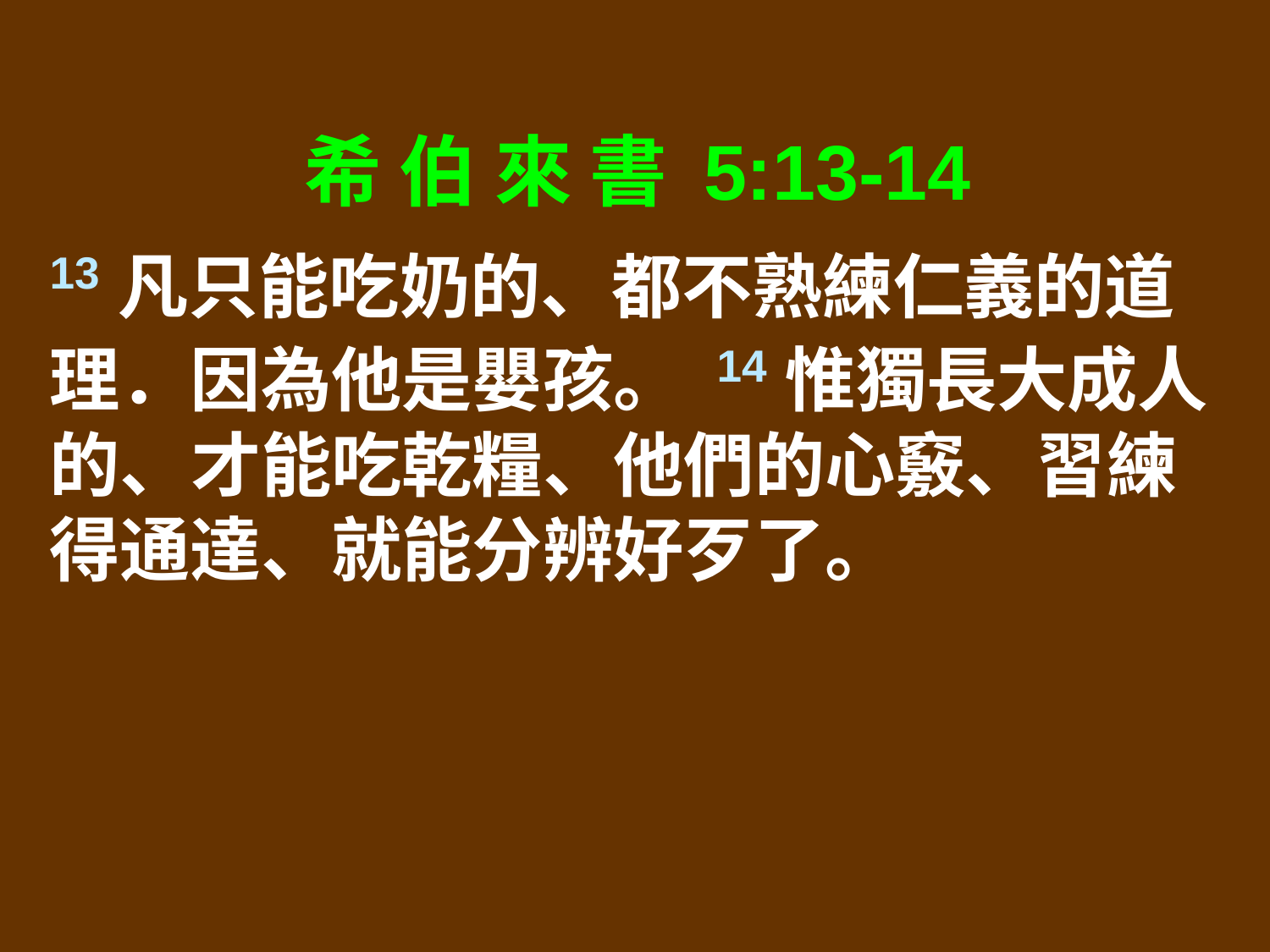

希 伯 來 書 5:13-14
13凡只能吃奶的、都不熟練仁義的道理．因為他是嬰孩。 14惟獨長大成人的、才能吃乾糧、他們的心竅、習練得通達、就能分辨好歹了。